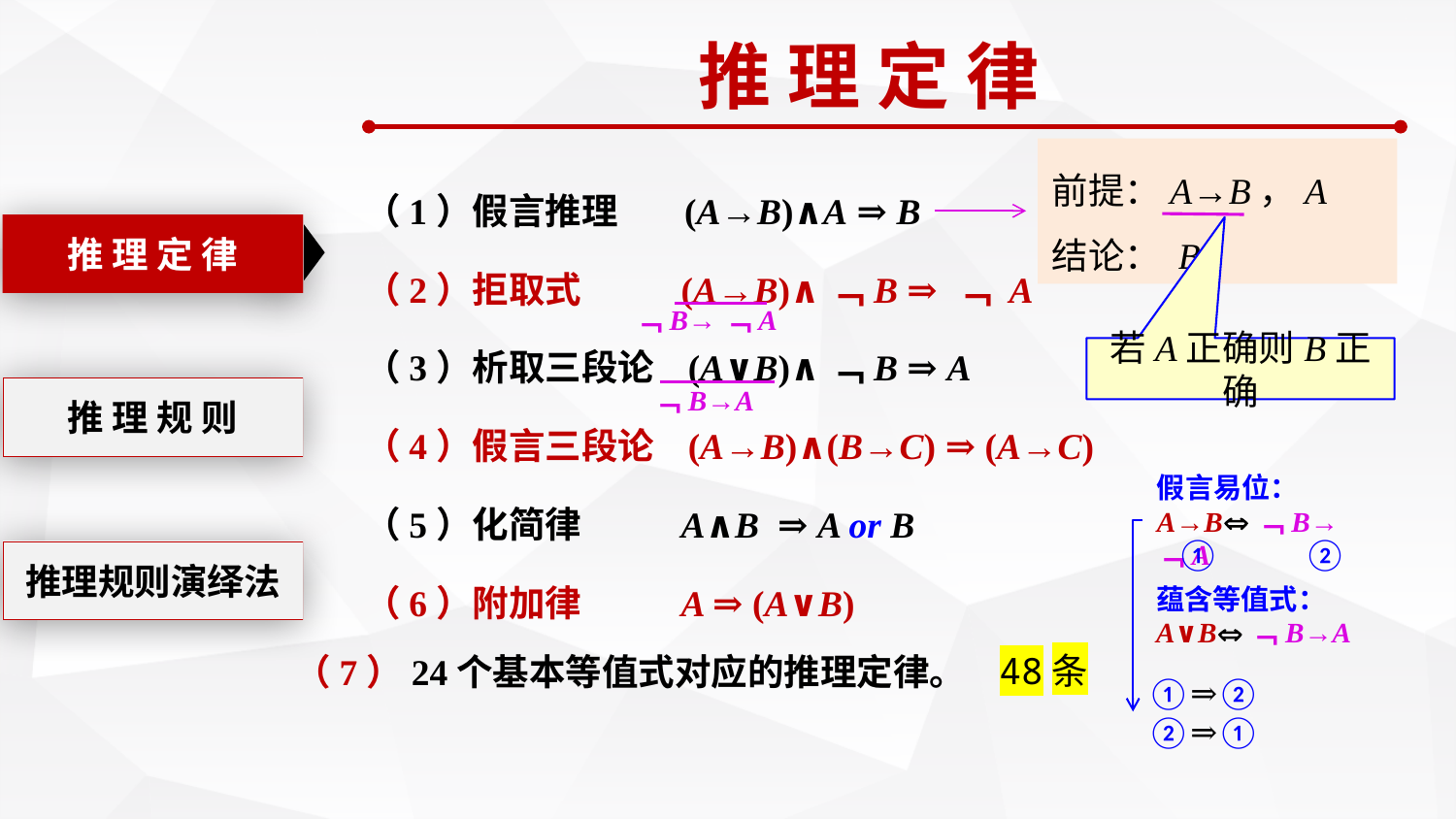

推 理 定 律
前提：A→B，A
结论： B
（1）假言推理       (A→B)∧A ⇒ B
（2）拒取式           (A→B)∧﹁B ⇒ ﹁ A
（3）析取三段论   (A∨B)∧﹁B ⇒ A
（4）假言三段论   (A→B)∧(B→C) ⇒ (A→C)
（5）化简律           A∧B  ⇒ A or B
（6）附加律           A ⇒ (A∨B)
推 理 定 律

﹁B→﹁A
若A正确则B正确
﹁B→A
推 理 规 则
假言易位：
A→B⇔﹁B→﹁A
①
②
推理规则演绎法
蕴含等值式：
A∨B⇔﹁B→A
48条
（7）24个基本等值式对应的推理定律。
①⇒②
②⇒①